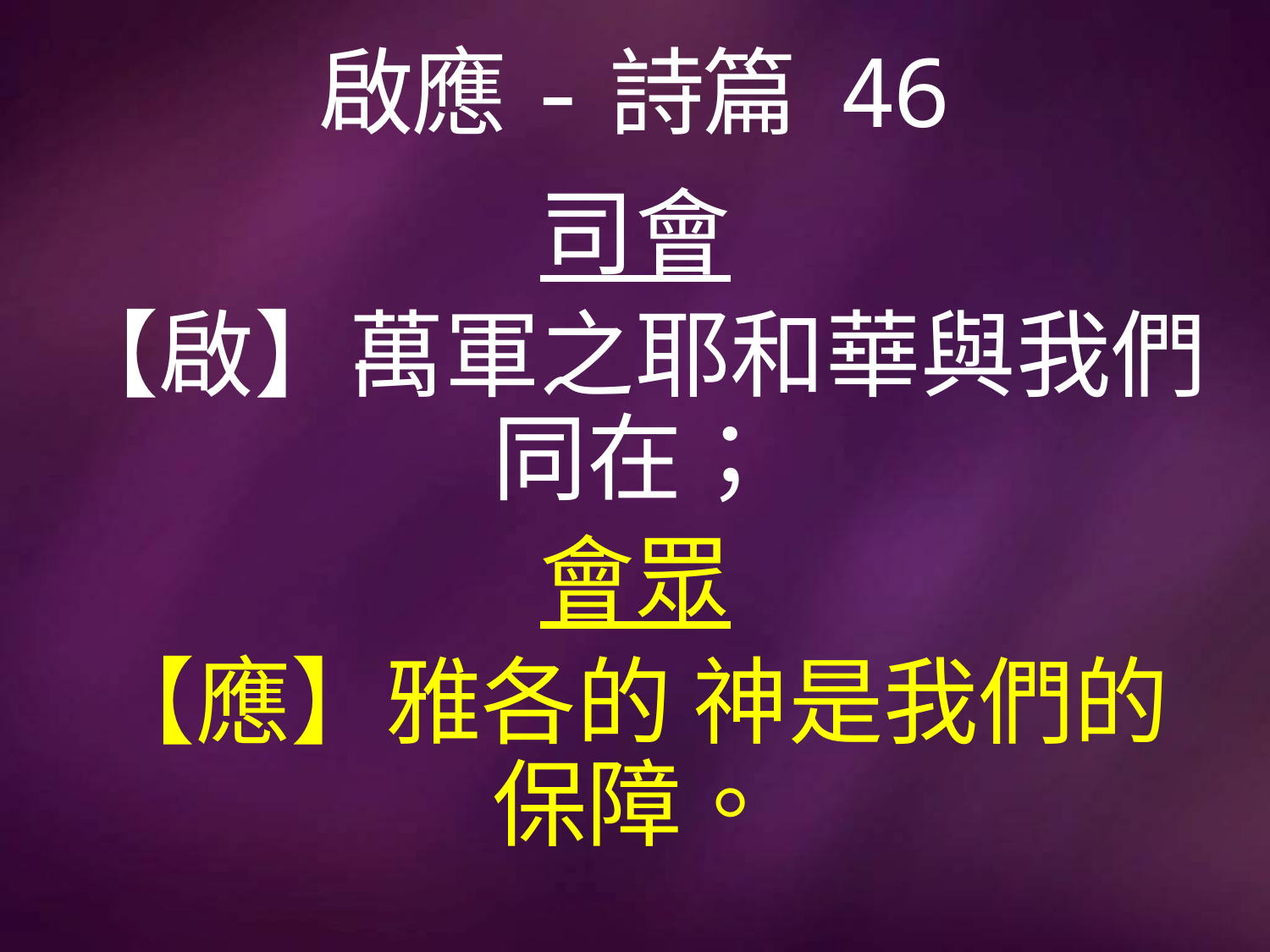

# 啟應-詩篇 46
司會
【啟】萬軍之耶和華與我們同在；
會眾
【應】雅各的 神是我們的保障。